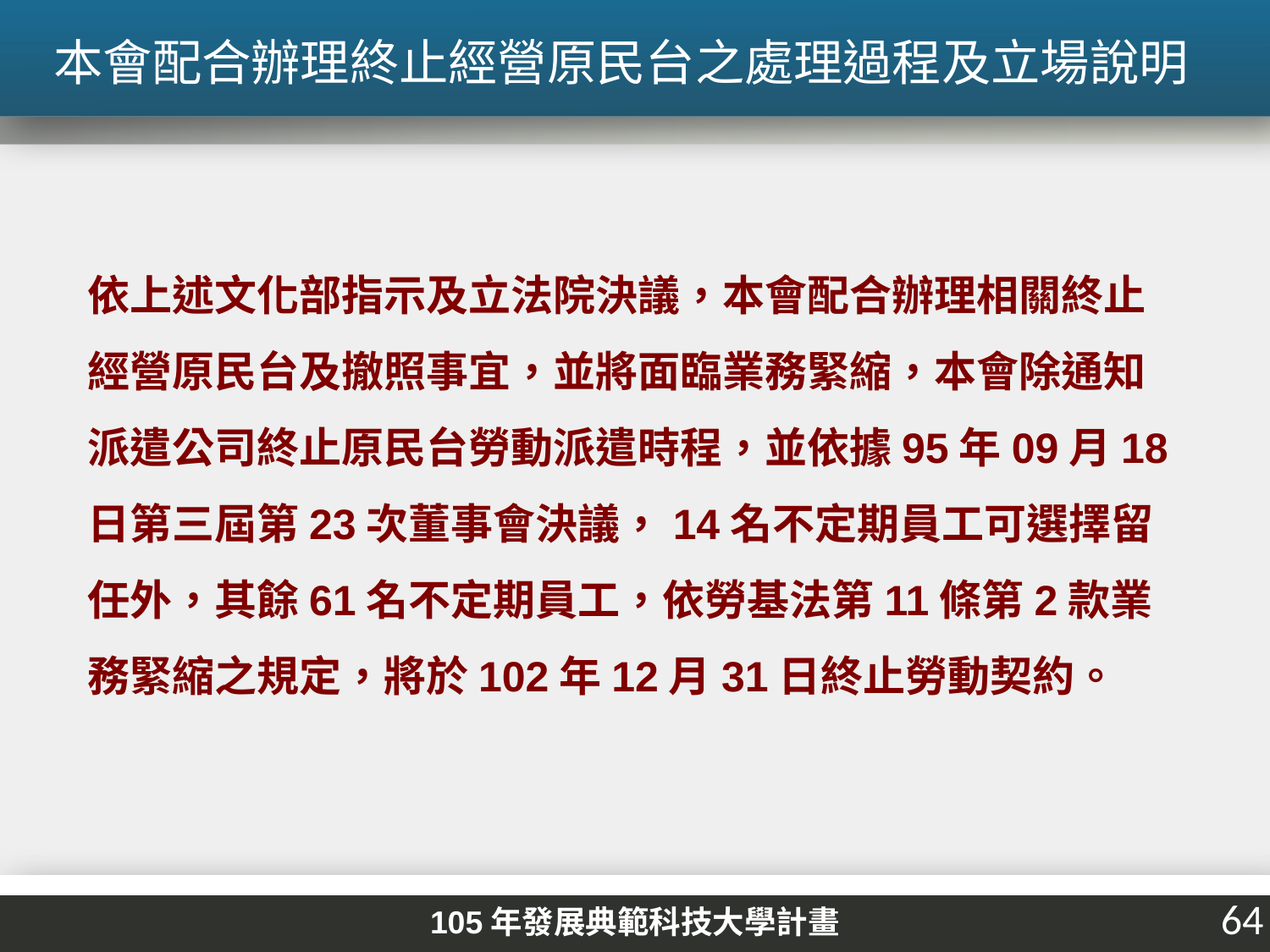

本會配合辦理終止經營原民台之處理過程及立場說明

依上述文化部指示及立法院決議，本會配合辦理相關終止經營原民台及撤照事宜，並將面臨業務緊縮，本會除通知派遣公司終止原民台勞動派遣時程，並依據95年09月18日第三屆第23次董事會決議，14名不定期員工可選擇留任外，其餘61名不定期員工，依勞基法第11條第2款業務緊縮之規定，將於102年12月31日終止勞動契約。